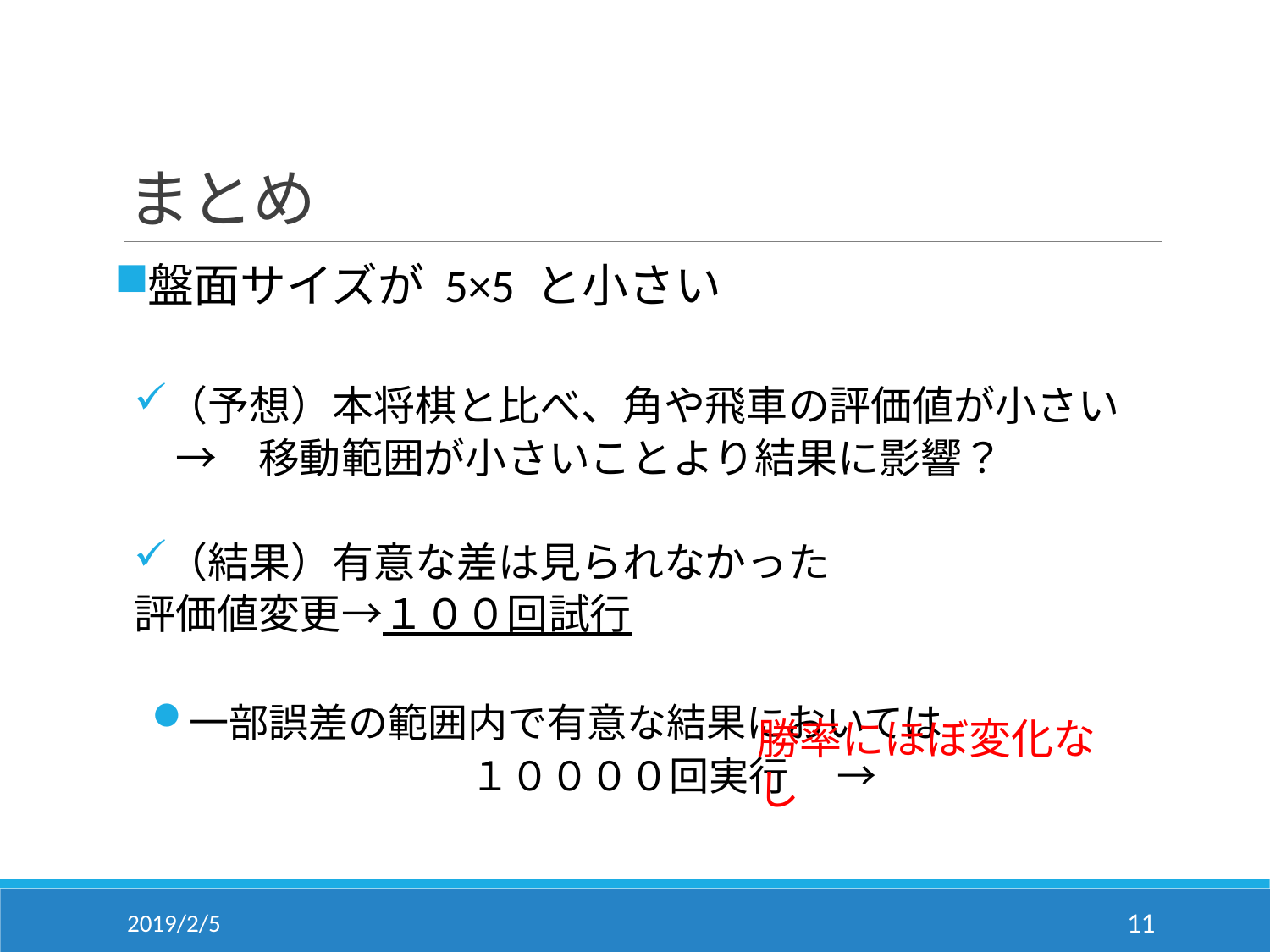

# まとめ
盤面サイズが 5×5 と小さい

（予想）本将棋と比べ、角や飛車の評価値が小さい
		　→　移動範囲が小さいことより結果に影響？

（結果）有意な差は見られなかった
					評価値変更→１００回試行

一部誤差の範囲内で有意な結果においては
　　　　　　　　１００００回実行　 →

勝率にほぼ変化なし
2019/2/5
11